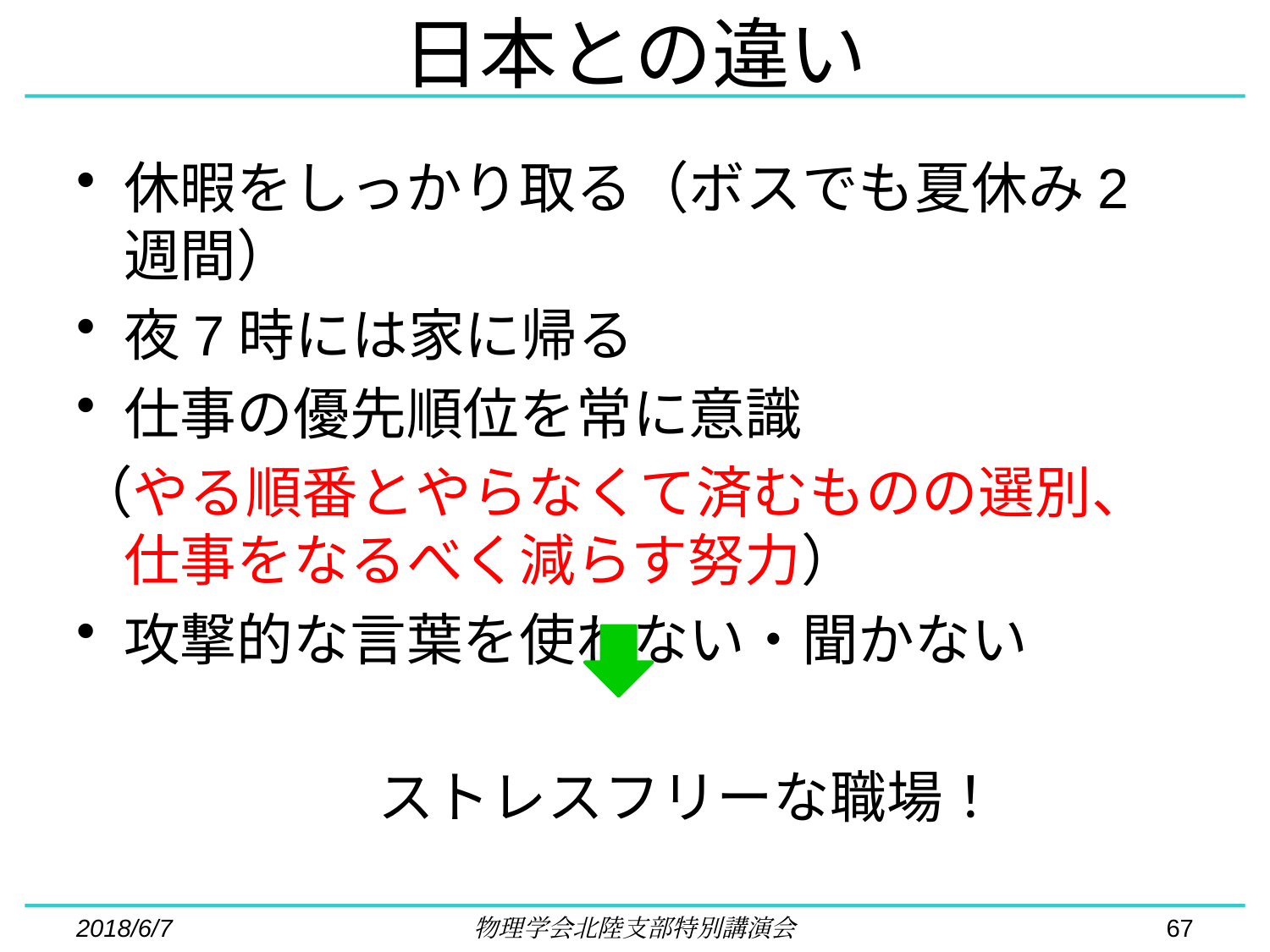

# 日本との違い
休暇をしっかり取る（ボスでも夏休み2週間）
夜7時には家に帰る
仕事の優先順位を常に意識
（やる順番とやらなくて済むものの選別、仕事をなるべく減らす努力）
攻撃的な言葉を使わない・聞かない

			ストレスフリーな職場！

2018/6/7
物理学会北陸支部特別講演会
67